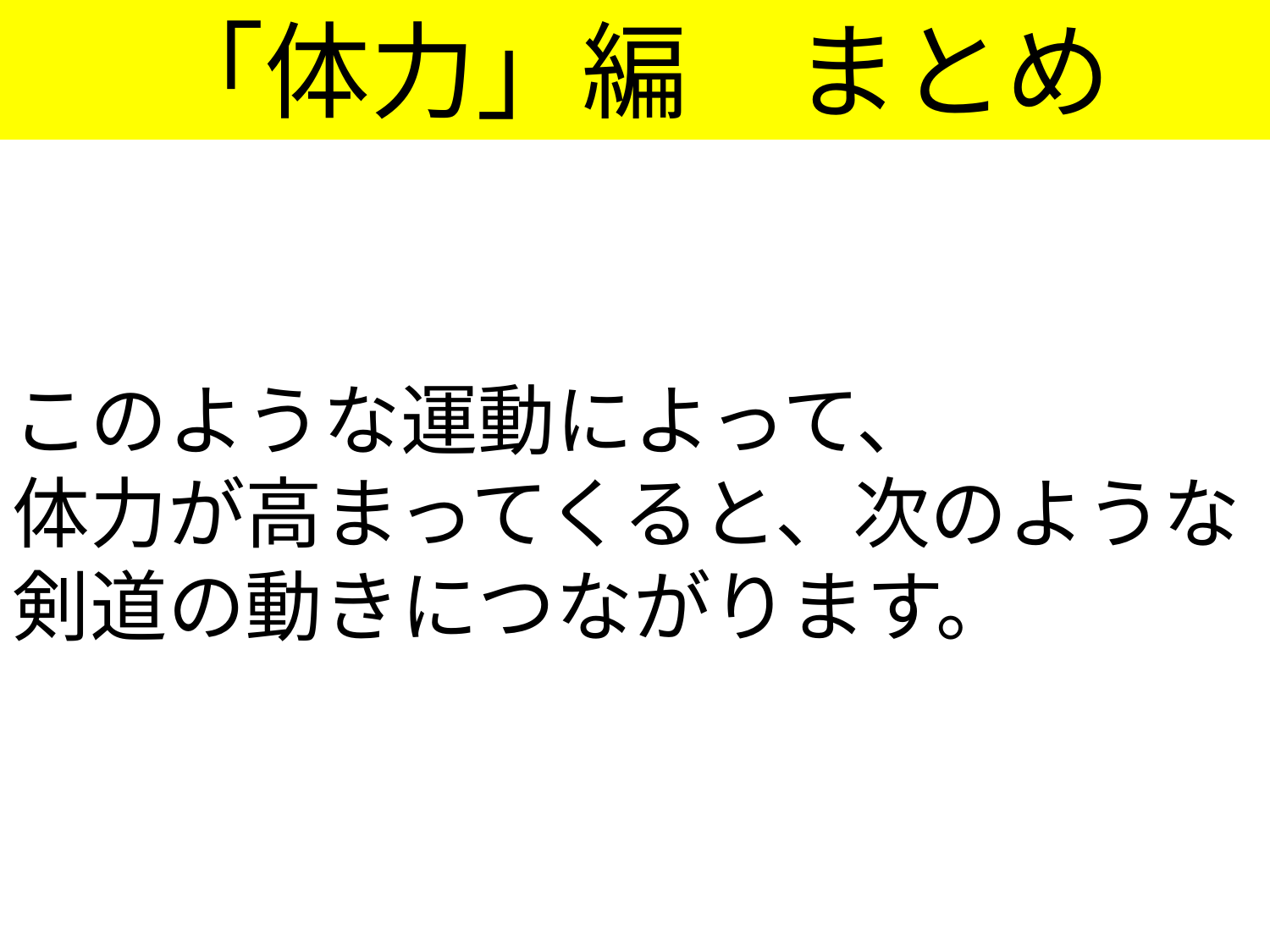

# 「体力」編　まとめ

このような運動によって、
体力が高まってくると、次のような
剣道の動きにつながります。